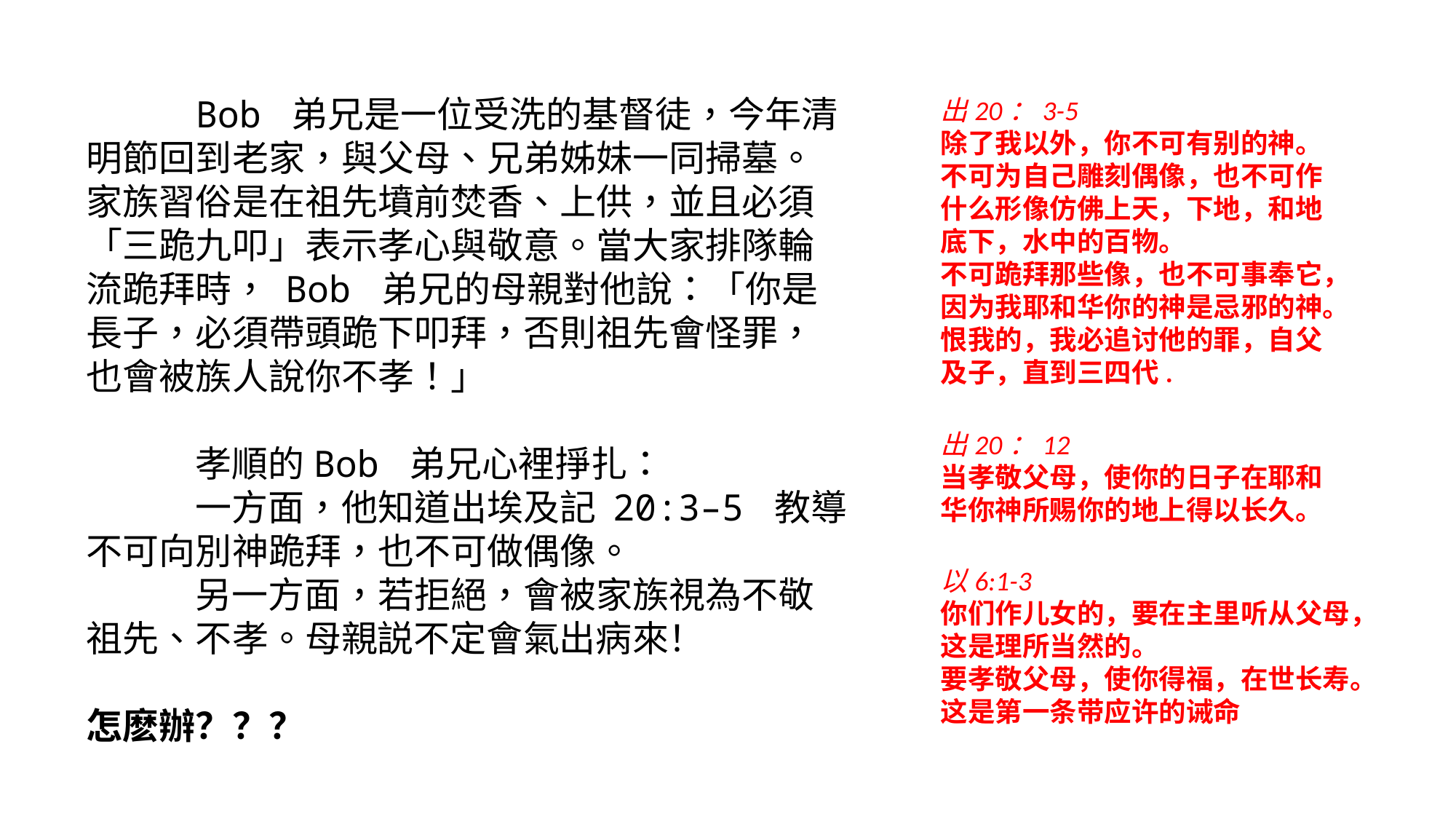

Bob 弟兄是一位受洗的基督徒，今年清明節回到老家，與父母、兄弟姊妹一同掃墓。家族習俗是在祖先墳前焚香、上供，並且必須「三跪九叩」表示孝心與敬意。當大家排隊輪流跪拜時， Bob 弟兄的母親對他說：「你是長子，必須帶頭跪下叩拜，否則祖先會怪罪，也會被族人說你不孝！」

	孝順的Bob 弟兄心裡掙扎：
	一方面，他知道出埃及記 20:3–5 教導不可向別神跪拜，也不可做偶像。
	另一方面，若拒絕，會被家族視為不敬祖先、不孝。母親説不定會氣出病來！

怎麽辦？？？
出20：3-5
除了我以外，你不可有别的神。
不可为自己雕刻偶像，也不可作什么形像仿佛上天，下地，和地底下，水中的百物。
不可跪拜那些像，也不可事奉它，因为我耶和华你的神是忌邪的神。恨我的，我必追讨他的罪，自父及子，直到三四代.
出20：12
当孝敬父母，使你的日子在耶和华你神所赐你的地上得以长久。
以6:1-3
你们作儿女的，要在主里听从父母，这是理所当然的。
要孝敬父母，使你得福，在世长寿。这是第一条带应许的诫命